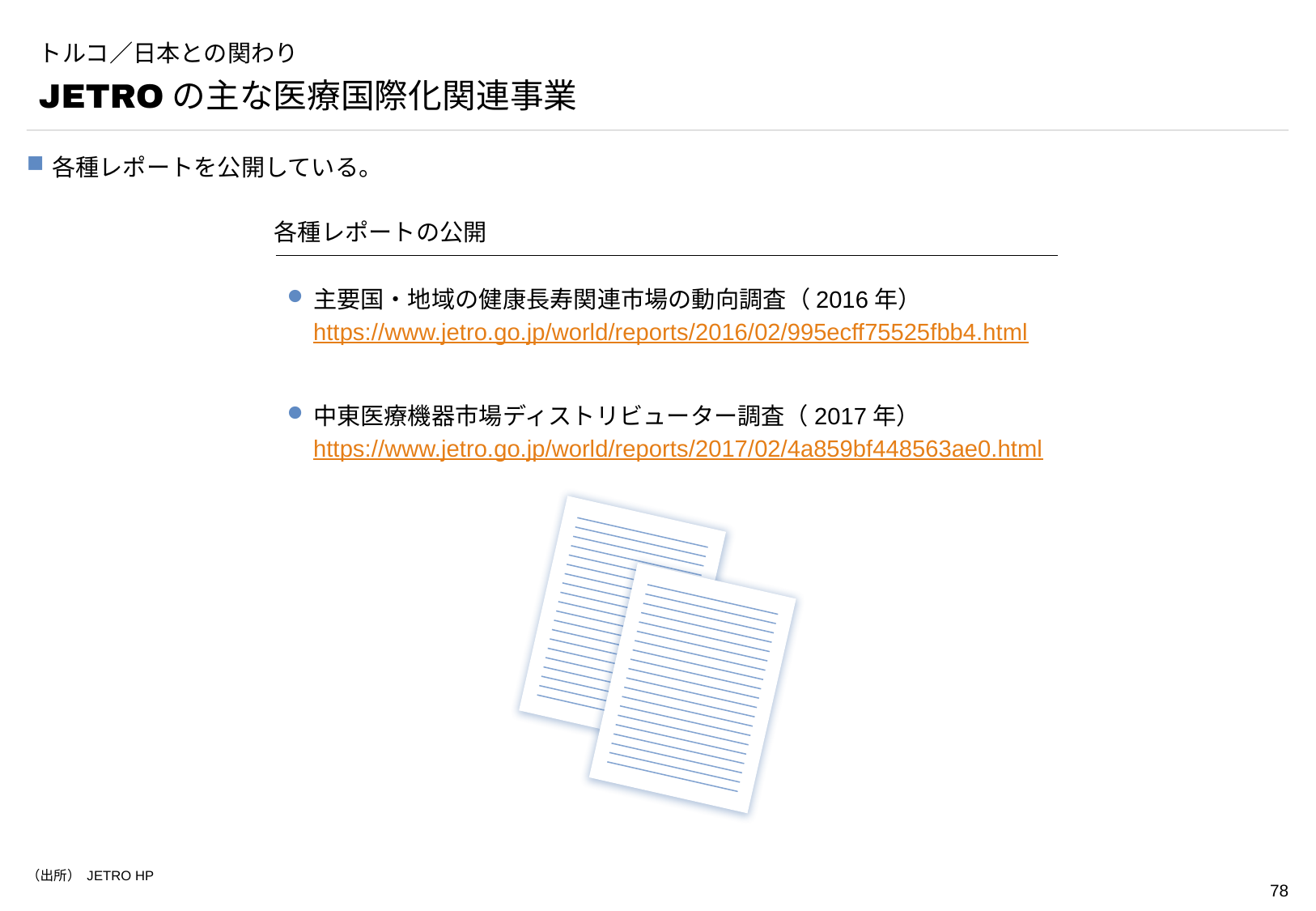

# トルコ／日本との関わり
JETROの主な医療国際化関連事業
各種レポートを公開している。
各種レポートの公開
主要国・地域の健康長寿関連市場の動向調査（2016年）
https://www.jetro.go.jp/world/reports/2016/02/995ecff75525fbb4.html

中東医療機器市場ディストリビューター調査（2017年）
https://www.jetro.go.jp/world/reports/2017/02/4a859bf448563ae0.html

（出所） JETRO HP